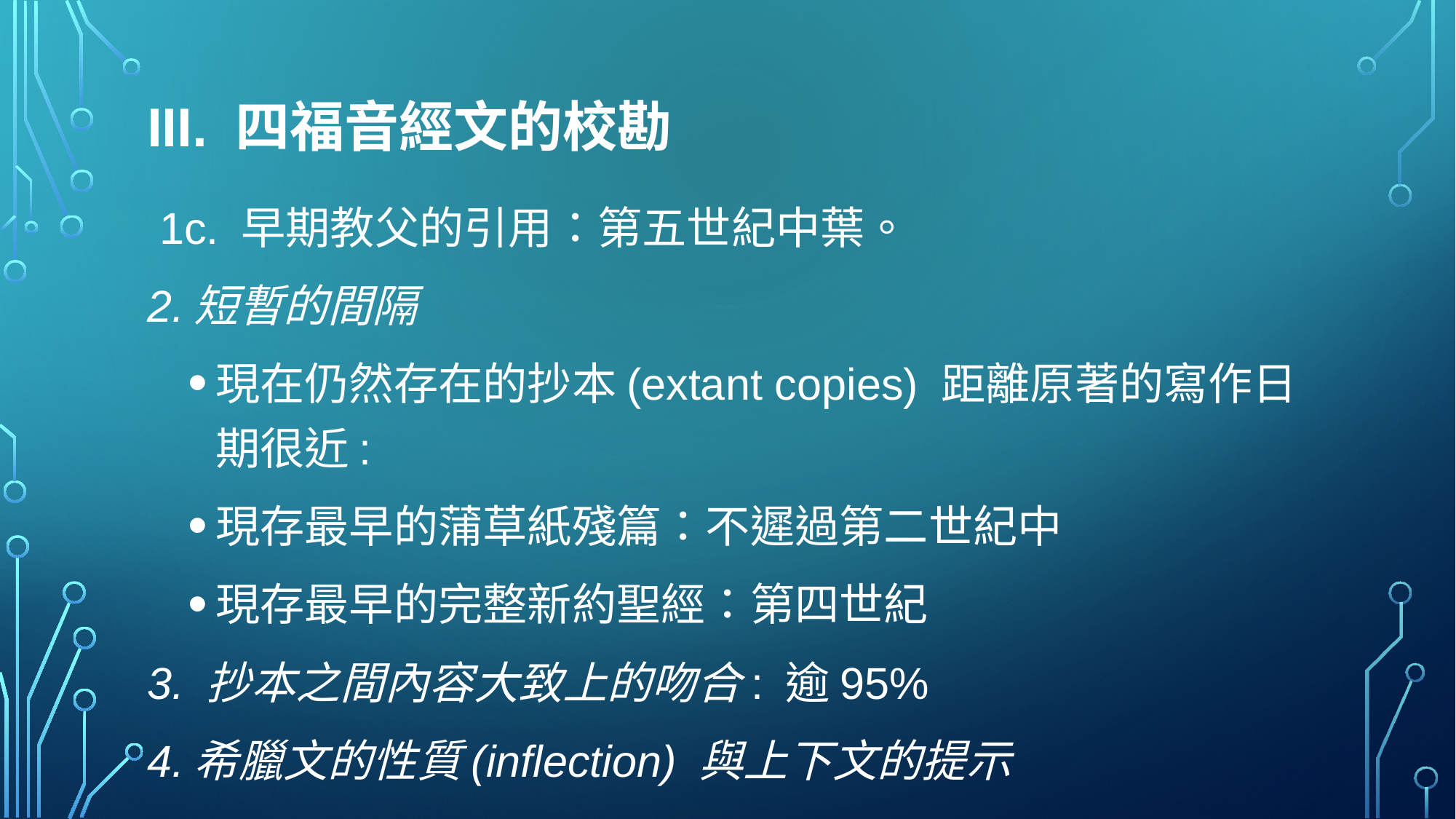

# III. 四福音經文的校勘
 1c. 早期教父的引用：第五世紀中葉。
2.短暫的間隔
現在仍然存在的抄本(extant copies) 距離原著的寫作日期很近:
現存最早的蒲草紙殘篇：不遲過第二世紀中
現存最早的完整新約聖經：第四世紀
3. 抄本之間內容大致上的吻合: 逾95%
4.希臘文的性質(inflection) 與上下文的提示